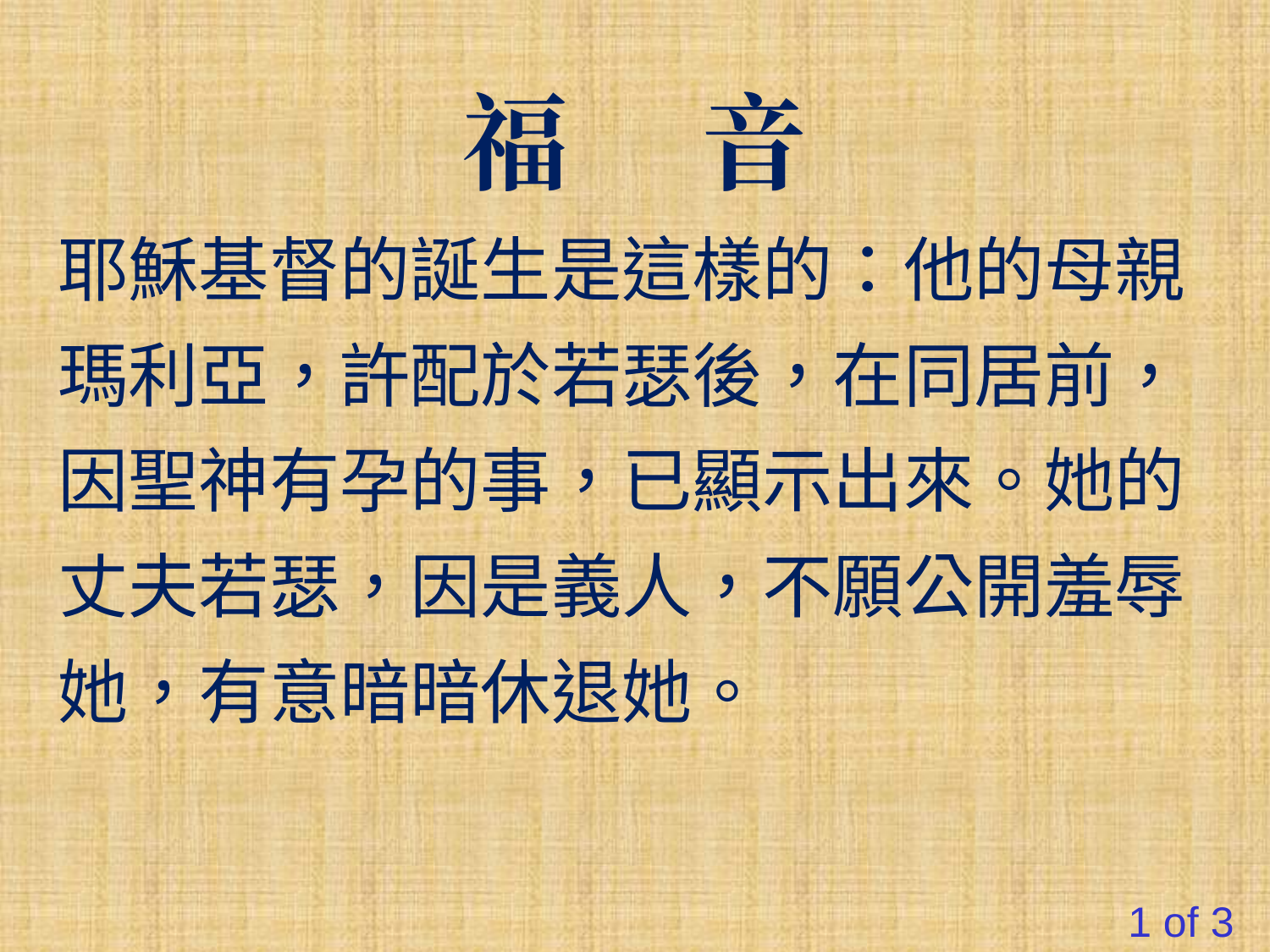

福     音
耶穌基督的誕生是這樣的：他的母親瑪利亞，許配於若瑟後，在同居前，因聖神有孕的事，已顯示出來。她的丈夫若瑟，因是義人，不願公開羞辱她，有意暗暗休退她。
1 of 3